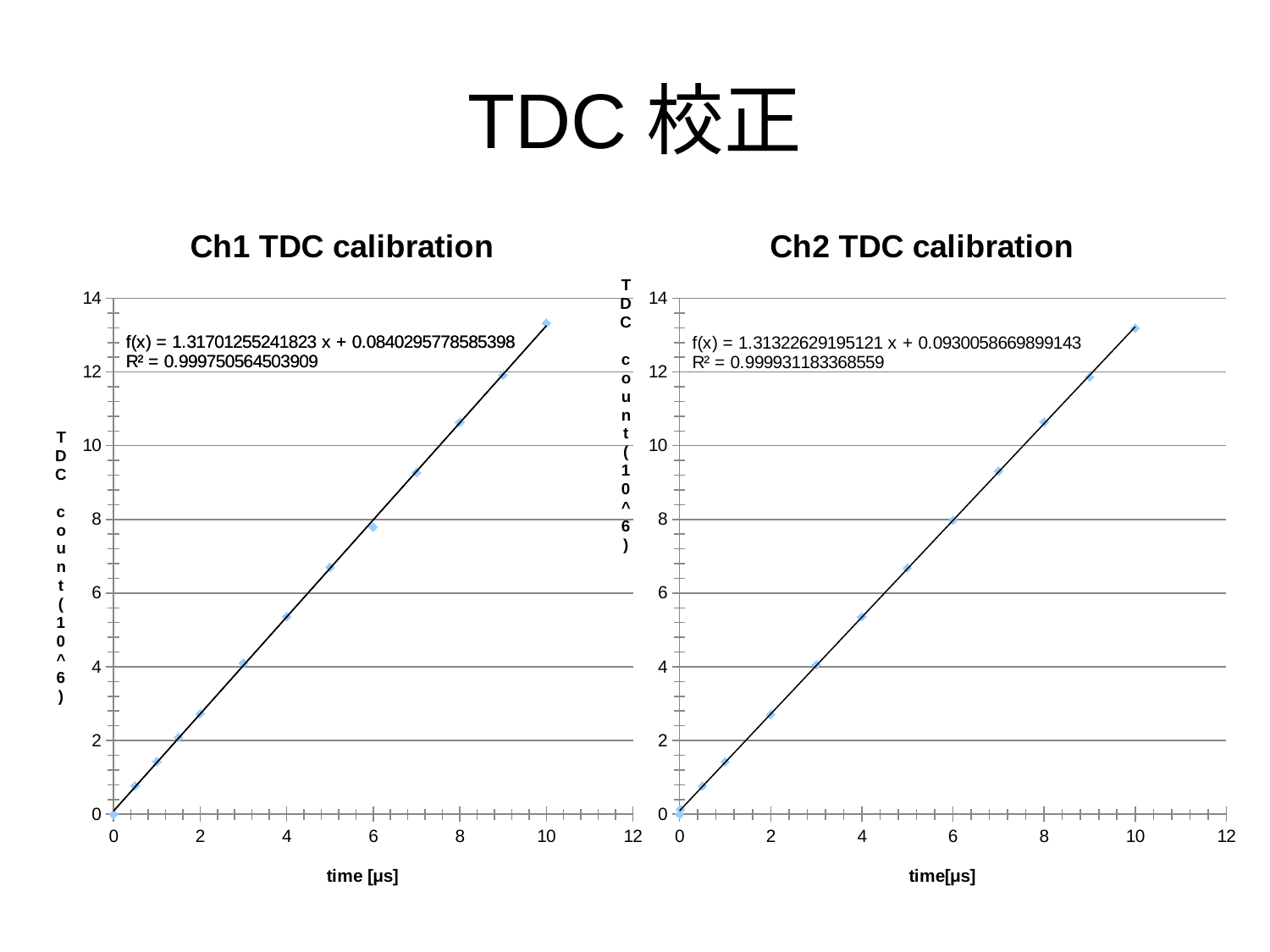

# TDC校正

### Chart: Ch1 TDC calibration

| Category |  |
|---|---|

### Chart: Ch2 TDC calibration

| Category |  |
|---|---|